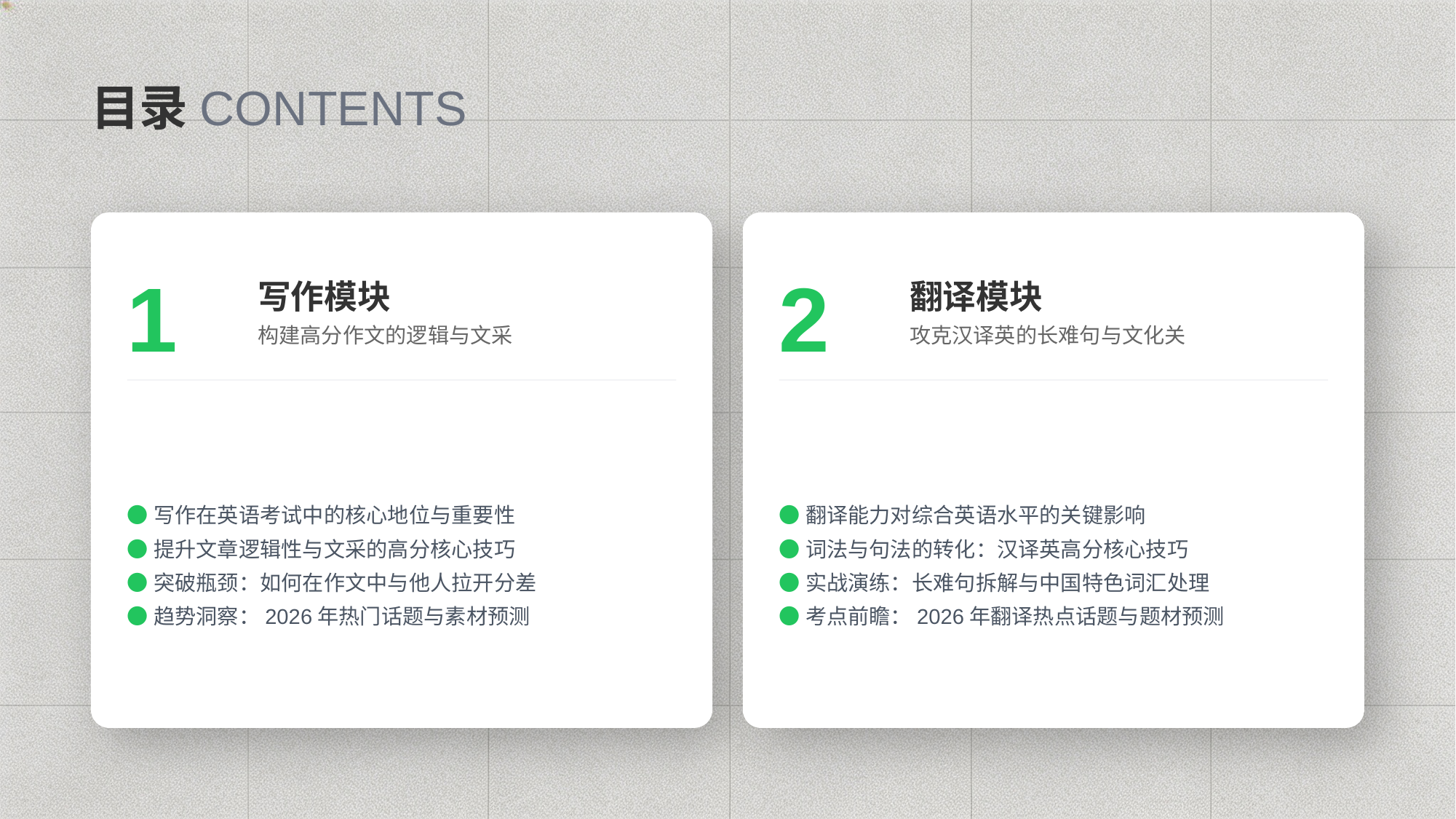

目录CONTENTS

1
2
写作模块
构建高分作文的逻辑与文采
翻译模块
攻克汉译英的长难句与文化关

●写作在英语考试中的核心地位与重要性
●提升文章逻辑性与文采的高分核心技巧
●突破瓶颈：如何在作文中与他人拉开分差
●趋势洞察：2026年热门话题与素材预测
●翻译能力对综合英语水平的关键影响
●词法与句法的转化：汉译英高分核心技巧
●实战演练：长难句拆解与中国特色词汇处理
●考点前瞻：2026年翻译热点话题与题材预测